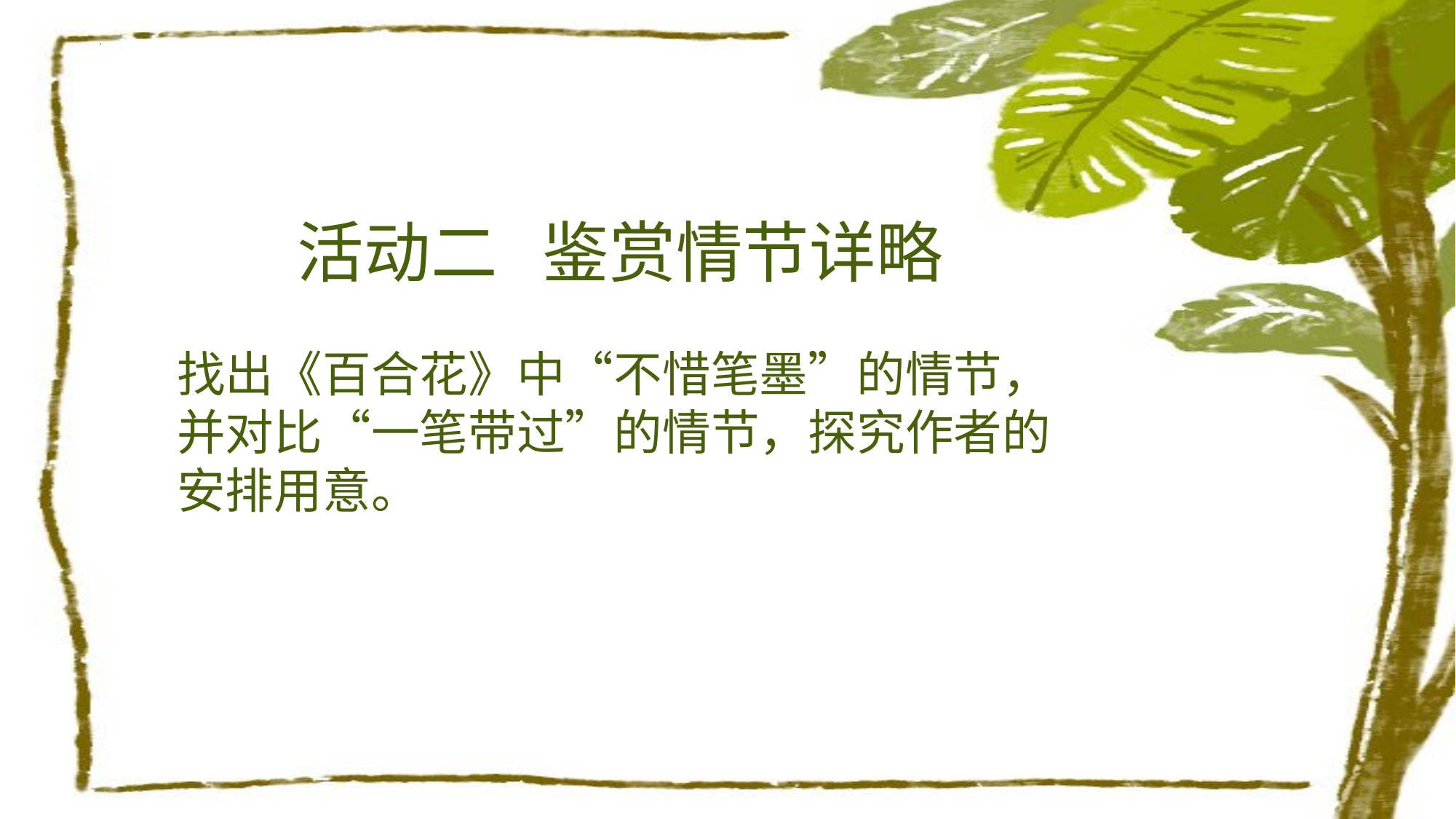

活动二   鉴赏情节详略

找出《百合花》中“不惜笔墨”的情节，并对比“一笔带过”的情节，探究作者的安排用意。